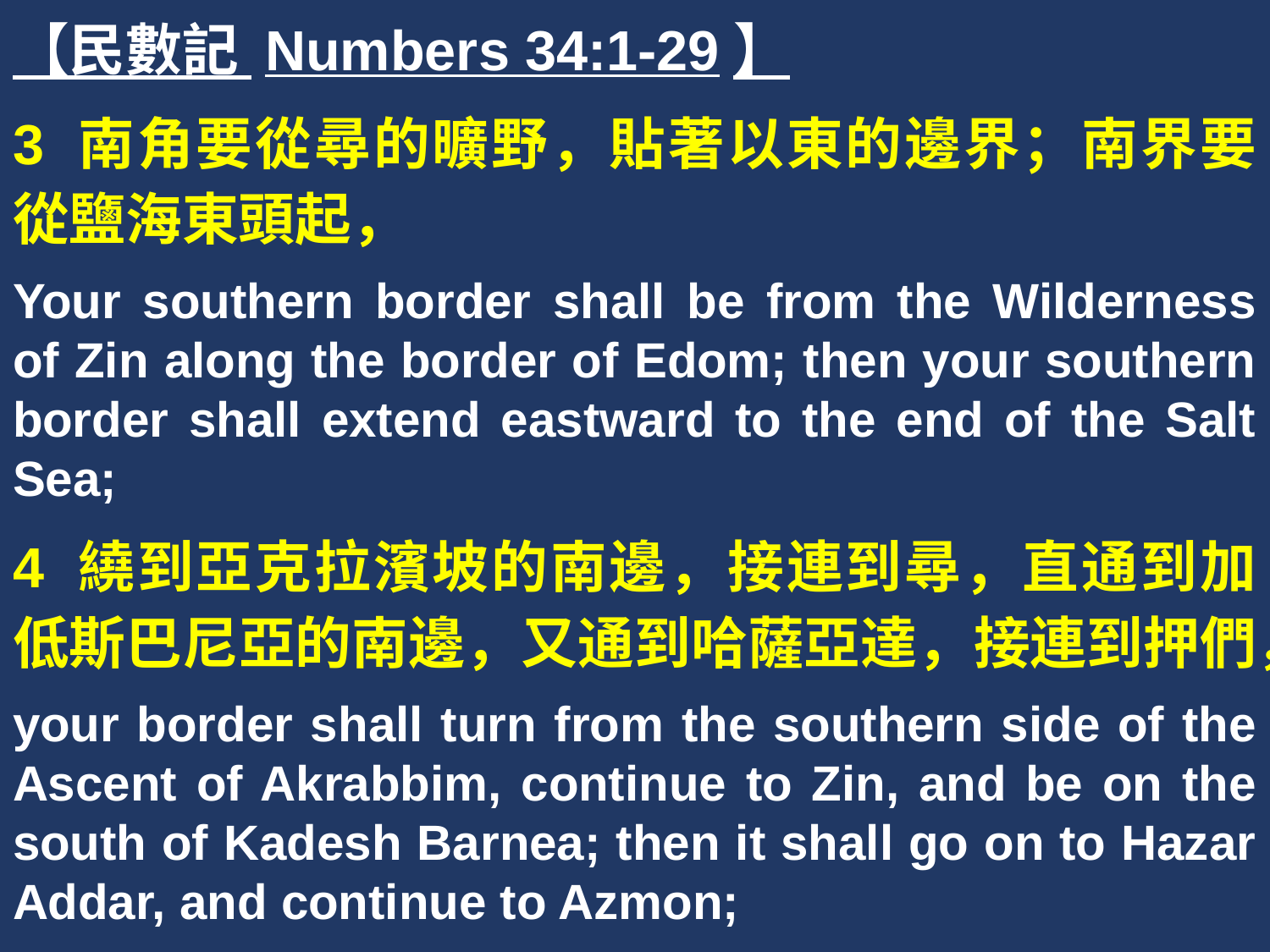

【民數記 Numbers 34:1-29】
3 南角要從尋的曠野，貼著以東的邊界；南界要從鹽海東頭起，
Your southern border shall be from the Wilderness of Zin along the border of Edom; then your southern border shall extend eastward to the end of the Salt Sea;
4 繞到亞克拉濱坡的南邊，接連到尋，直通到加低斯巴尼亞的南邊，又通到哈薩亞達，接連到押們，
your border shall turn from the southern side of the Ascent of Akrabbim, continue to Zin, and be on the south of Kadesh Barnea; then it shall go on to Hazar Addar, and continue to Azmon;